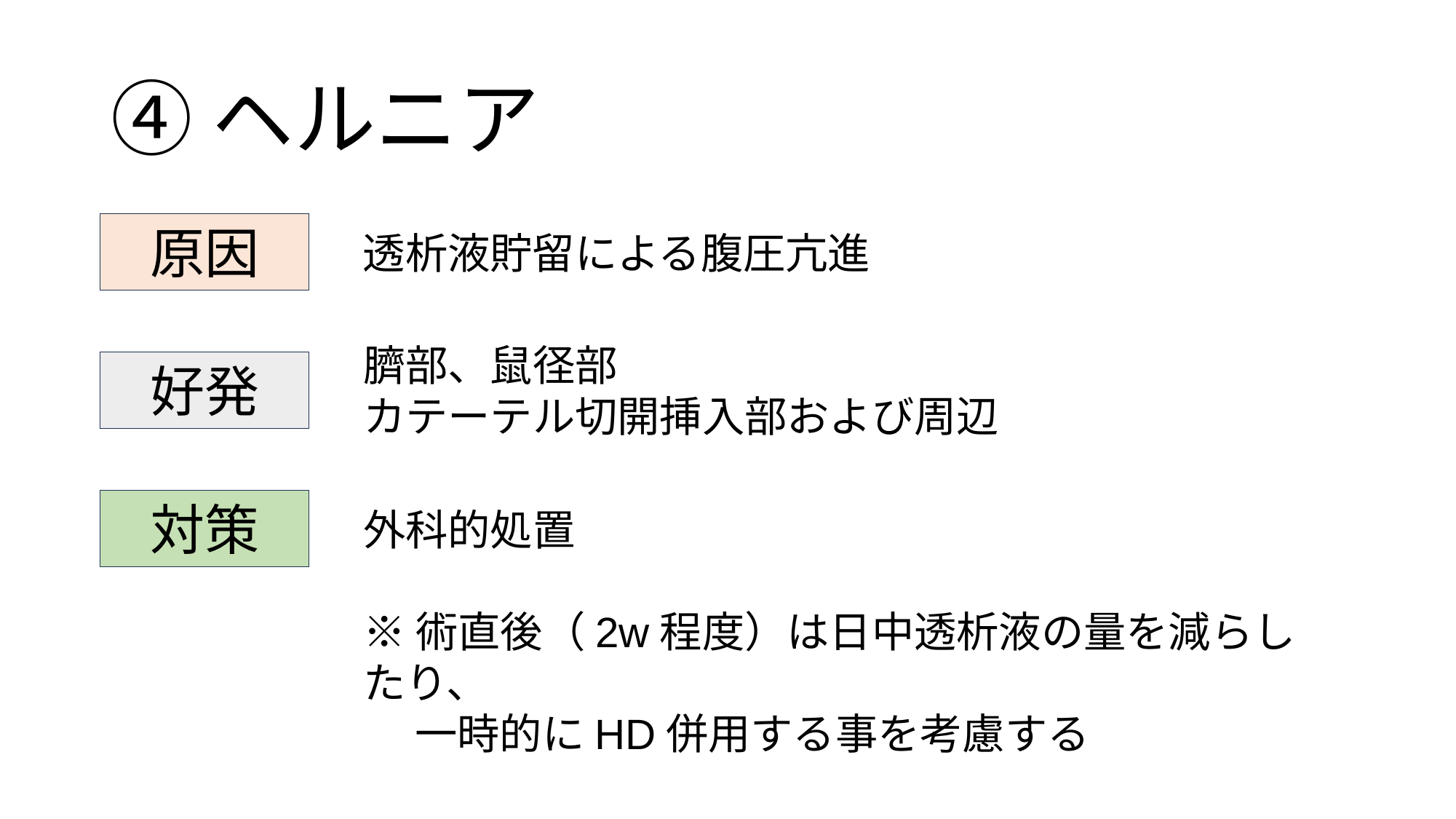

# ④ヘルニア
原因
透析液貯留による腹圧亢進
臍部、鼠径部
カテーテル切開挿入部および周辺
好発
対策
外科的処置

※術直後（2w程度）は日中透析液の量を減らしたり、
　 一時的にHD併用する事を考慮する